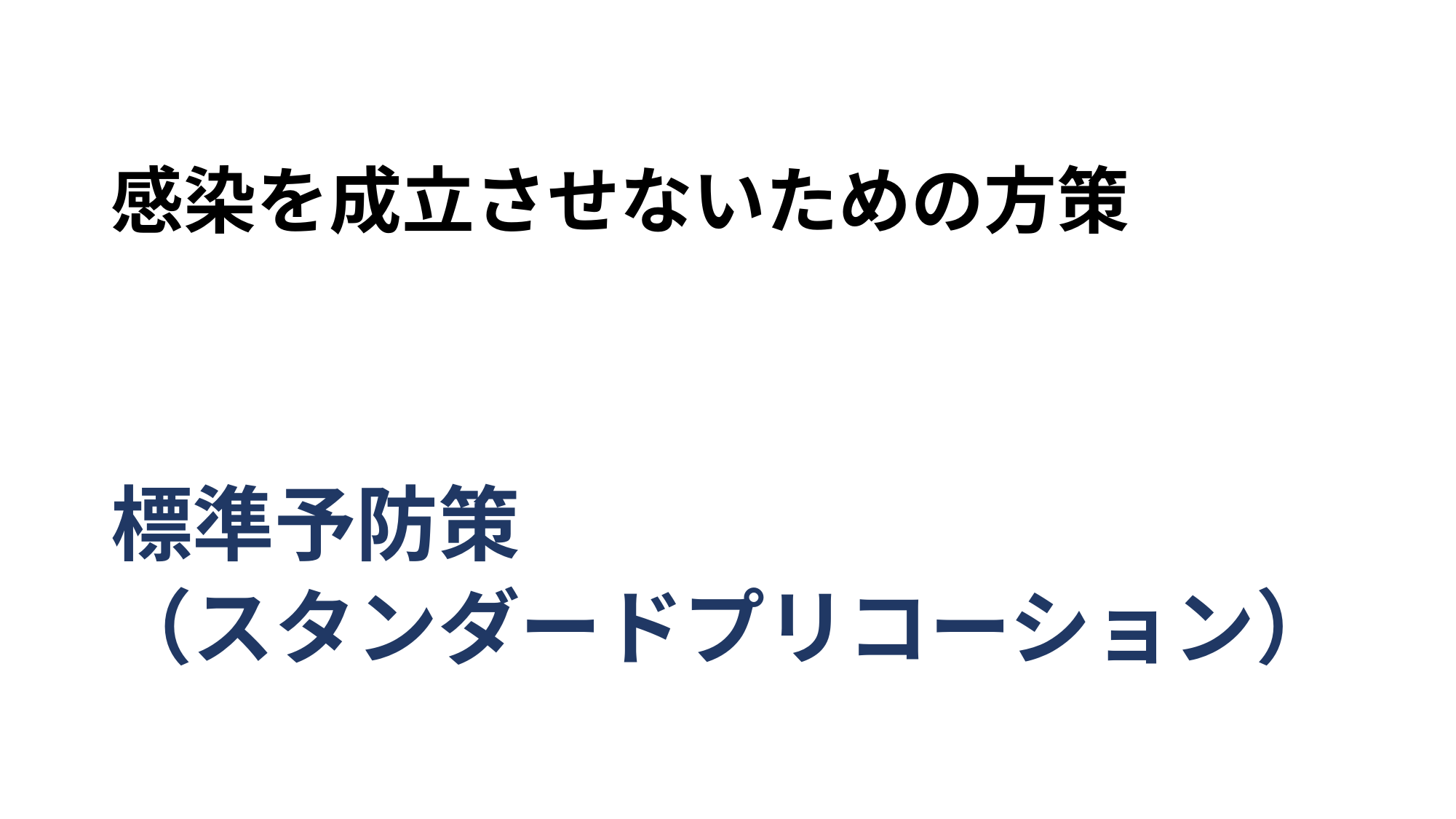

# 感染を成立させないための方策
標準予防策
（スタンダードプリコーション）